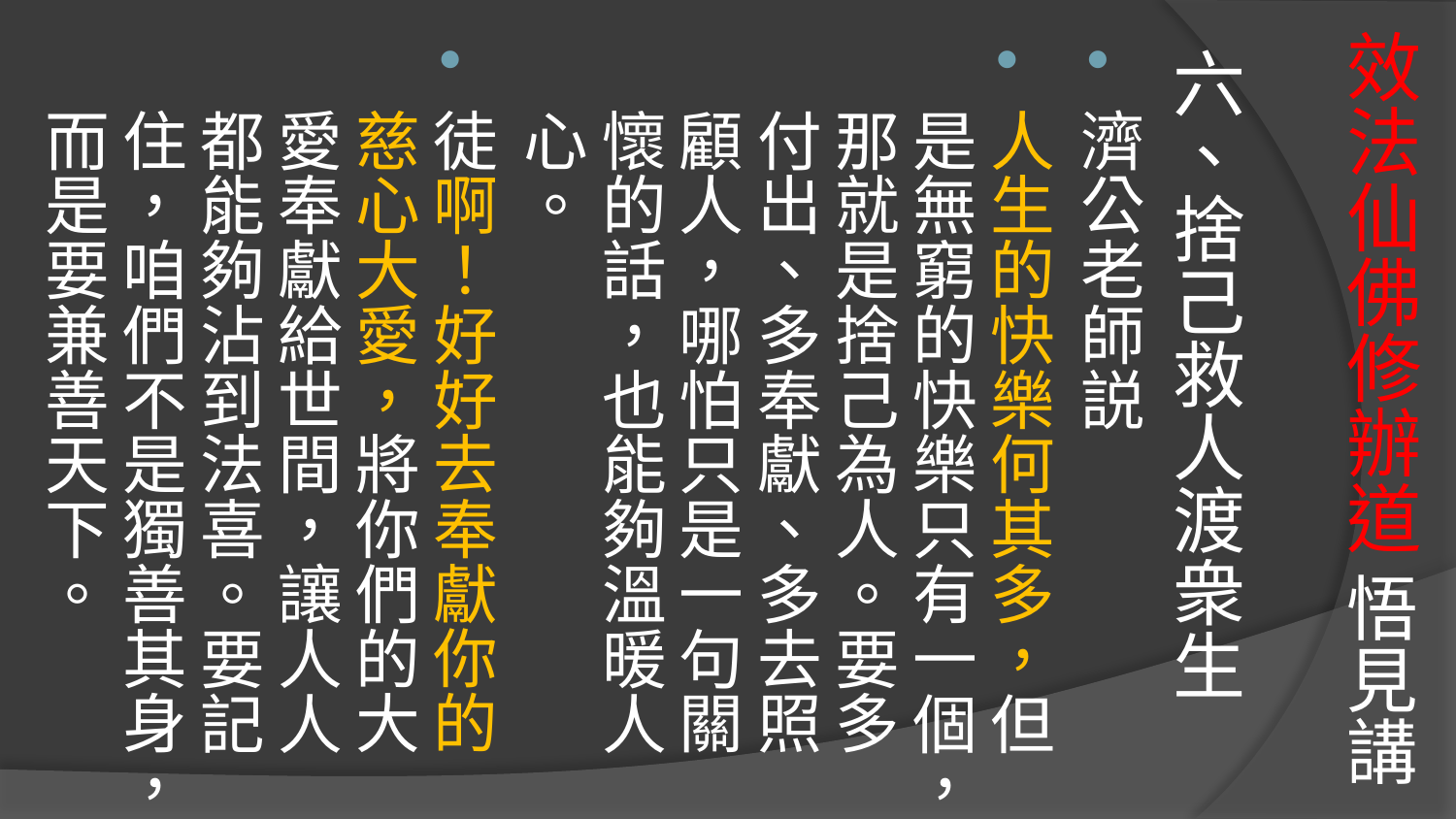

# 效法仙佛修辦道 悟見講
六、捨己救人渡衆生
濟公老師説
人生的快樂何其多，但是無窮的快樂只有一個，那就是捨己為人。要多付出、多奉獻、多去照顧人，哪怕只是一句關懷的話，也能夠溫暖人心。
徒啊！好好去奉獻你的慈心大愛，將你們的大愛奉獻給世間，讓人人都能夠沾到法喜。要記住，咱們不是獨善其身，而是要兼善天下。